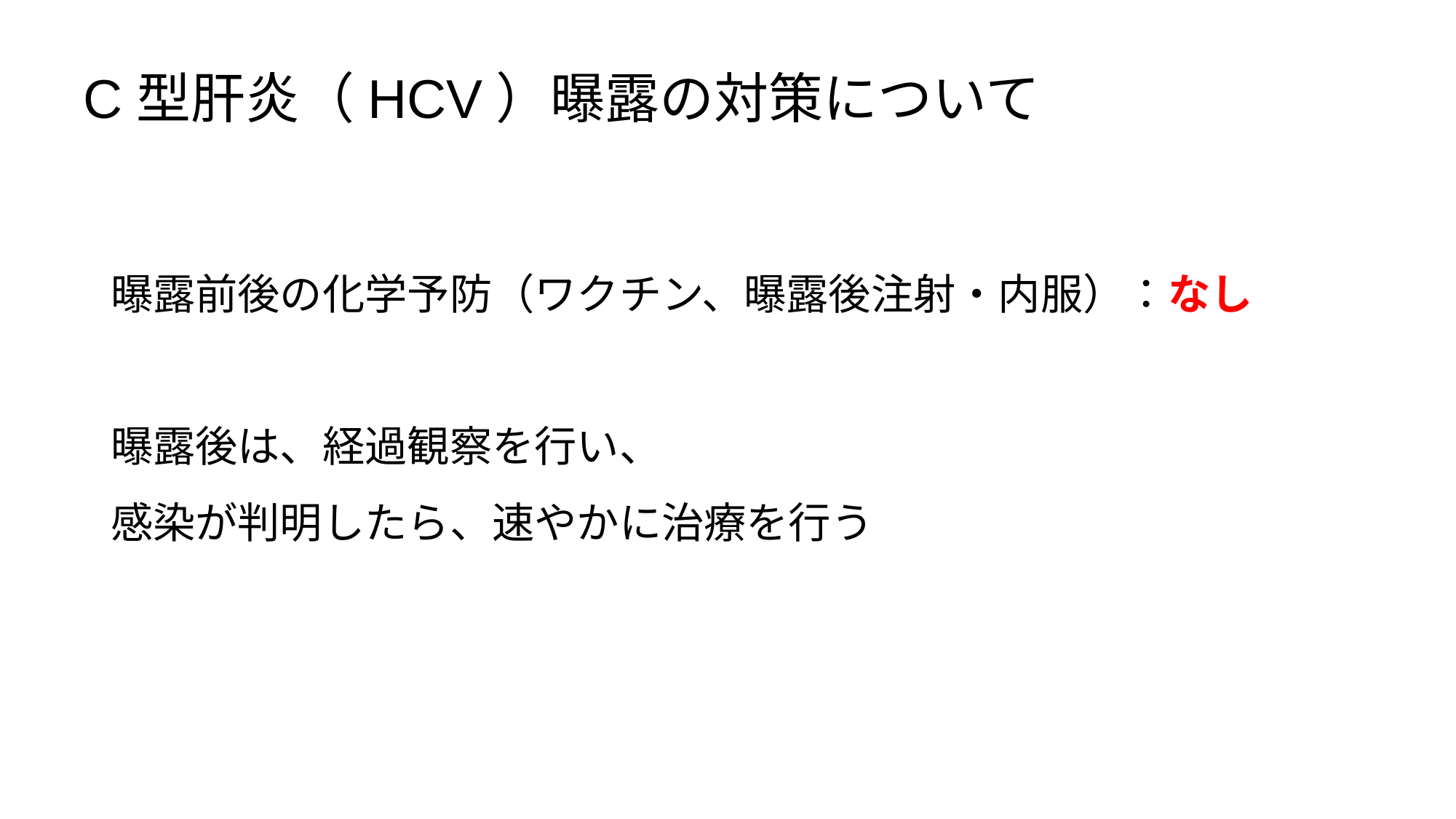

# C型肝炎（HCV）曝露の対策について
曝露前後の化学予防（ワクチン、曝露後注射・内服）：なし

曝露後は、経過観察を行い、
感染が判明したら、速やかに治療を行う